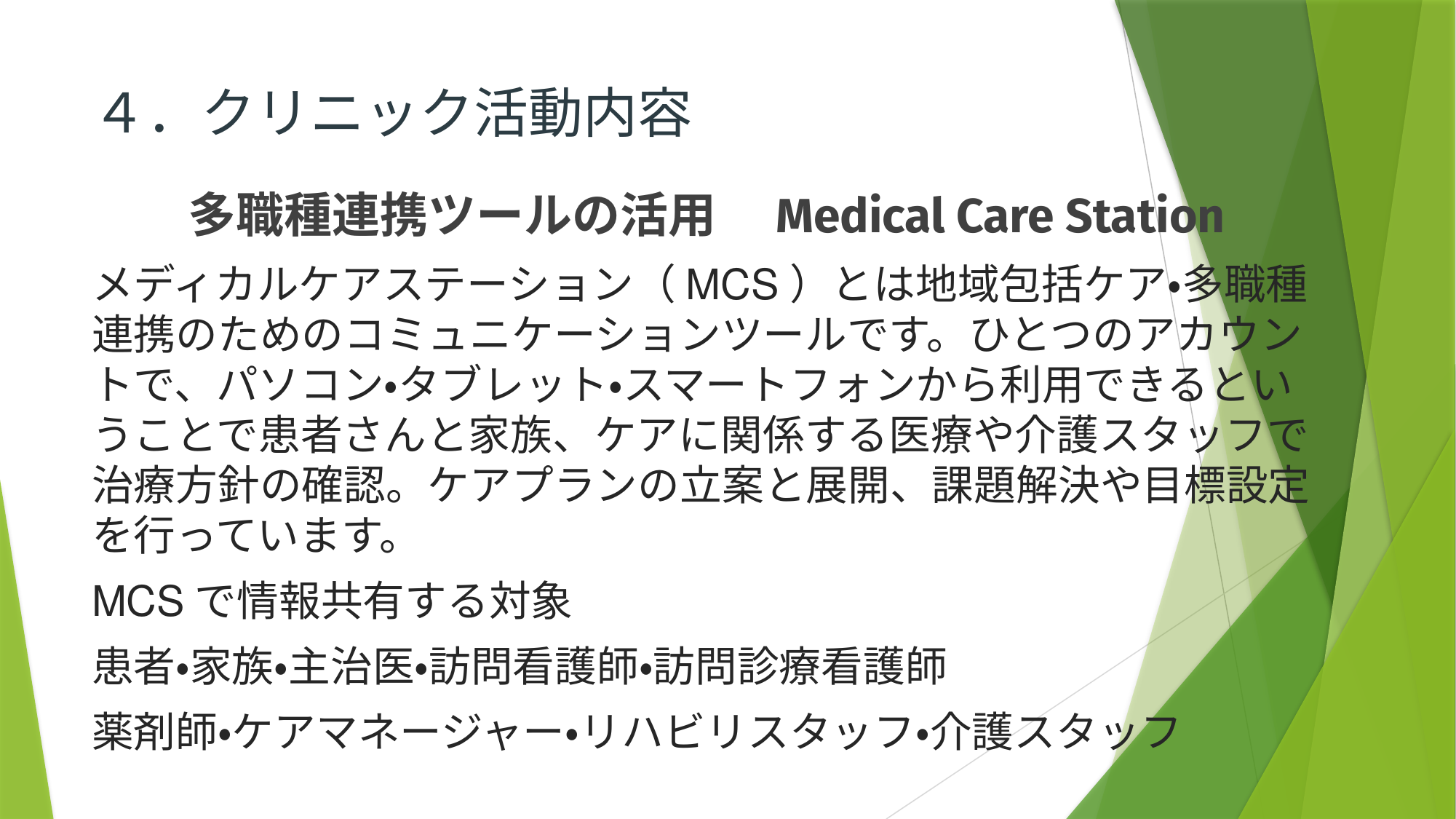

# ４．クリニック活動内容
多職種連携ツールの活用　Medical Care Station
メディカルケアステーション（MCS）とは地域包括ケア・多職種連携のためのコミュニケーションツールです。ひとつのアカウントで、パソコン・タブレット・スマートフォンから利用できるということで患者さんと家族、ケアに関係する医療や介護スタッフで治療方針の確認。ケアプランの立案と展開、課題解決や目標設定を行っています。
MCSで情報共有する対象
患者・家族・主治医・訪問看護師・訪問診療看護師
薬剤師・ケアマネージャー・リハビリスタッフ・介護スタッフ